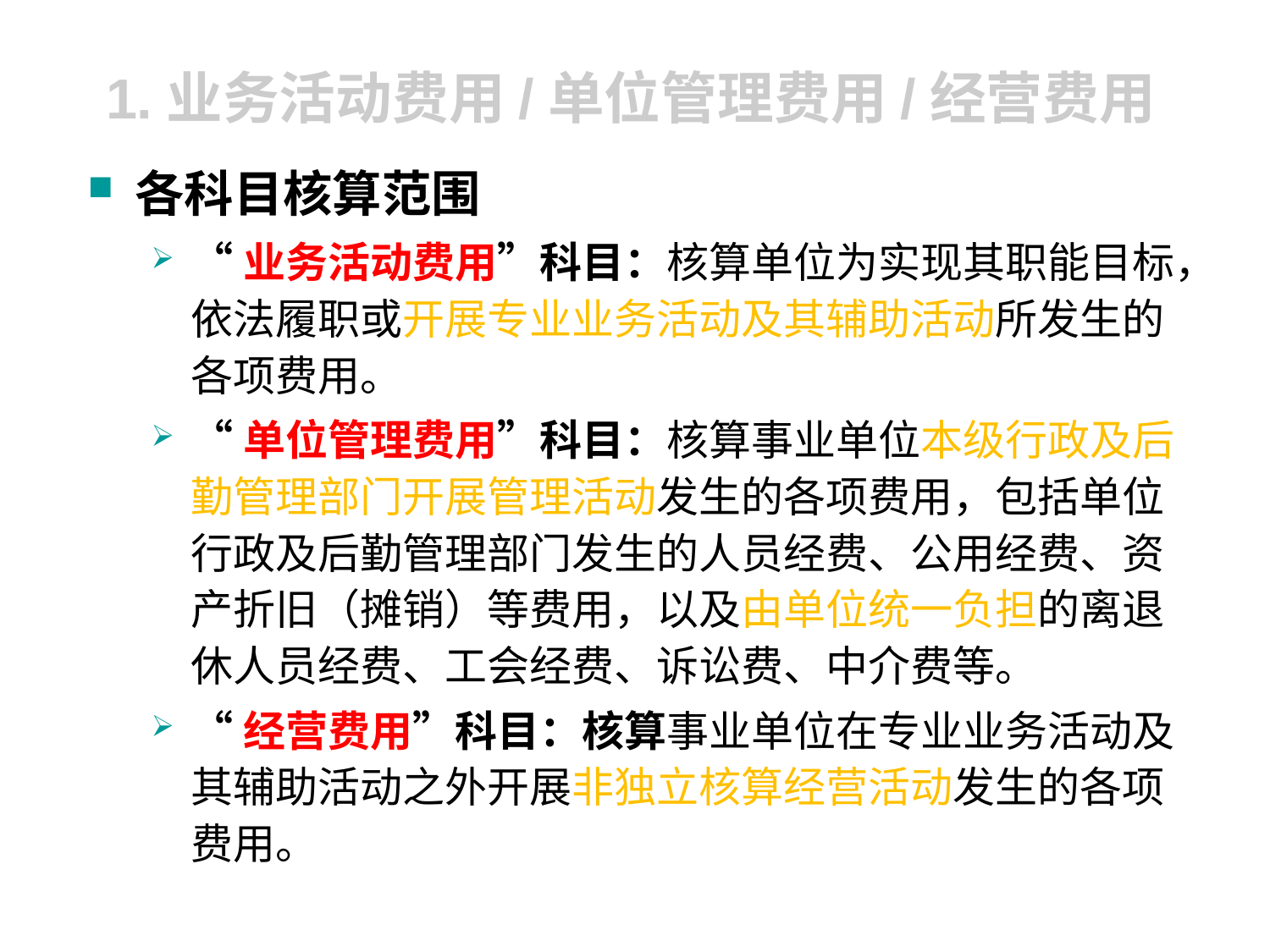

# 1.业务活动费用/单位管理费用/经营费用
各科目核算范围
“业务活动费用”科目：核算单位为实现其职能目标，依法履职或开展专业业务活动及其辅助活动所发生的各项费用。
“单位管理费用”科目：核算事业单位本级行政及后勤管理部门开展管理活动发生的各项费用，包括单位行政及后勤管理部门发生的人员经费、公用经费、资产折旧（摊销）等费用，以及由单位统一负担的离退休人员经费、工会经费、诉讼费、中介费等。
“经营费用”科目：核算事业单位在专业业务活动及其辅助活动之外开展非独立核算经营活动发生的各项费用。
164